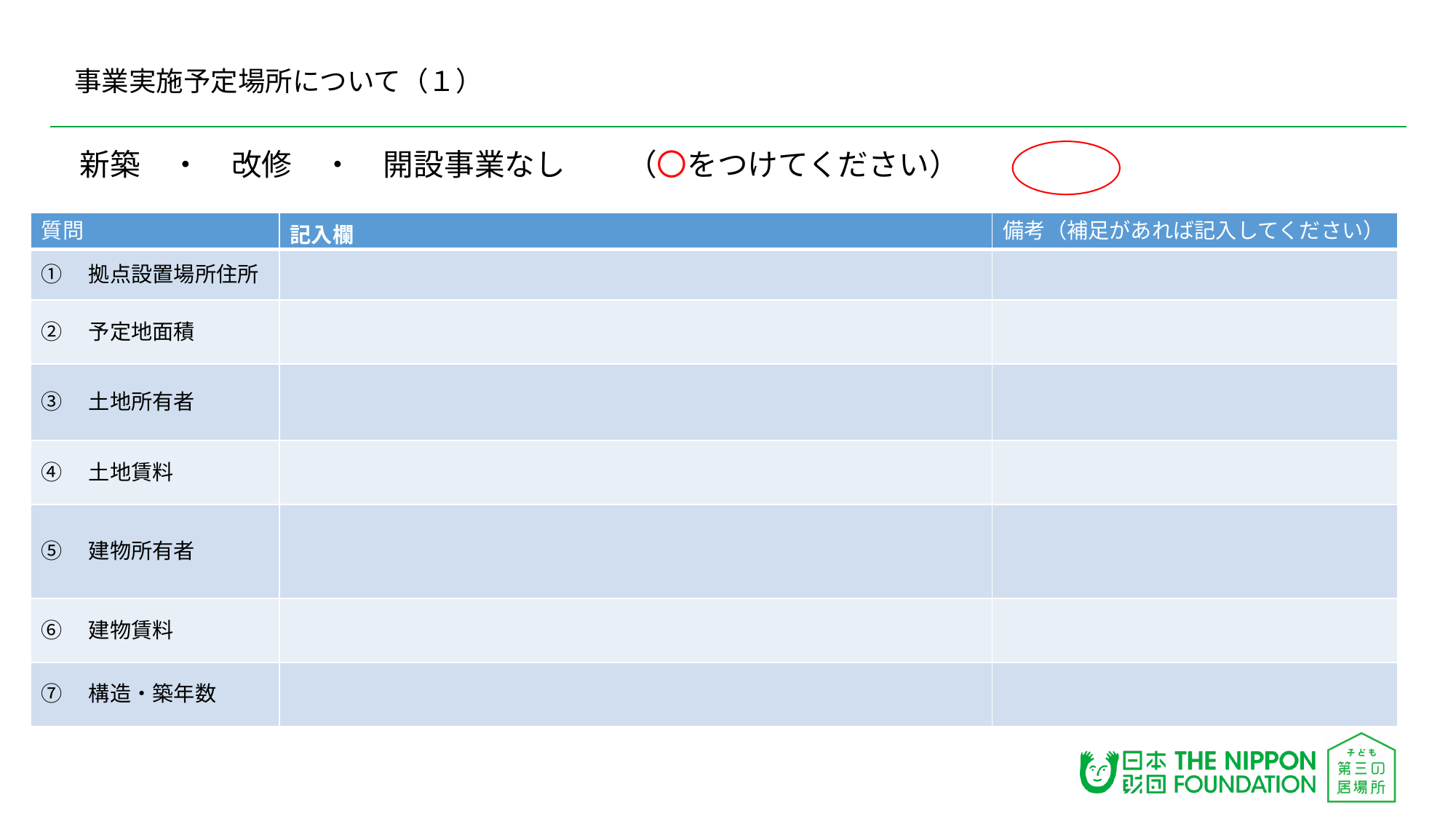

事業実施予定場所について（１）
新築　・　改修　・　開設事業なし　　（〇をつけてください）

| 質問 | 記入欄 | 備考（補足があれば記入してください） |
| --- | --- | --- |
| ①　拠点設置場所住所 |  |  |
| ②　予定地面積 |  |  |
| ③　土地所有者 |  |  |
| ④　土地賃料 |  |  |
| ⑤　建物所有者 |  |  |
| ⑥　建物賃料 |  |  |
| ⑦　構造・築年数 |  |  |